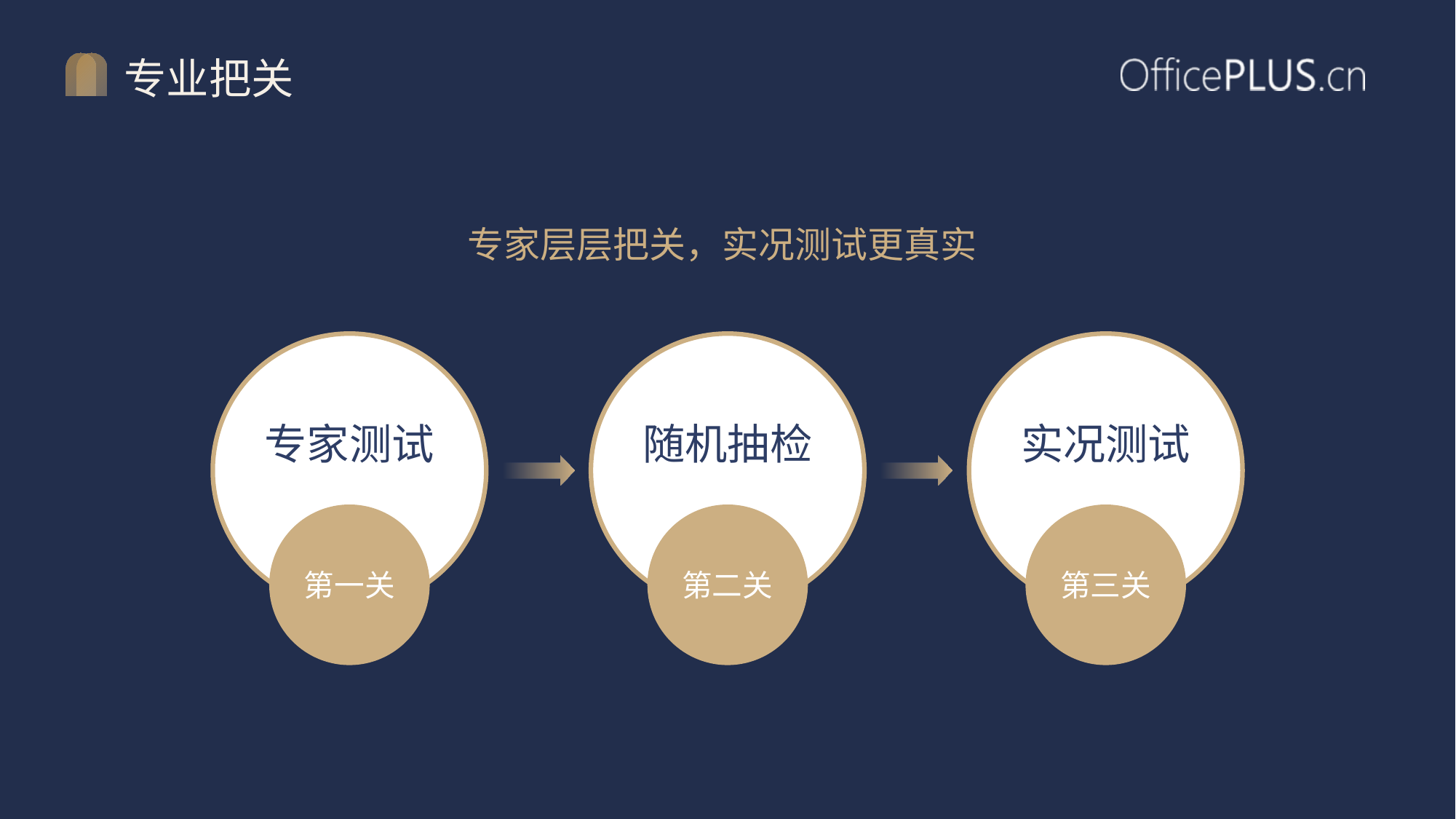

# 专业把关
专家层层把关，实况测试更真实

专家测试
随机抽检
实况测试

第一关
第二关
第三关